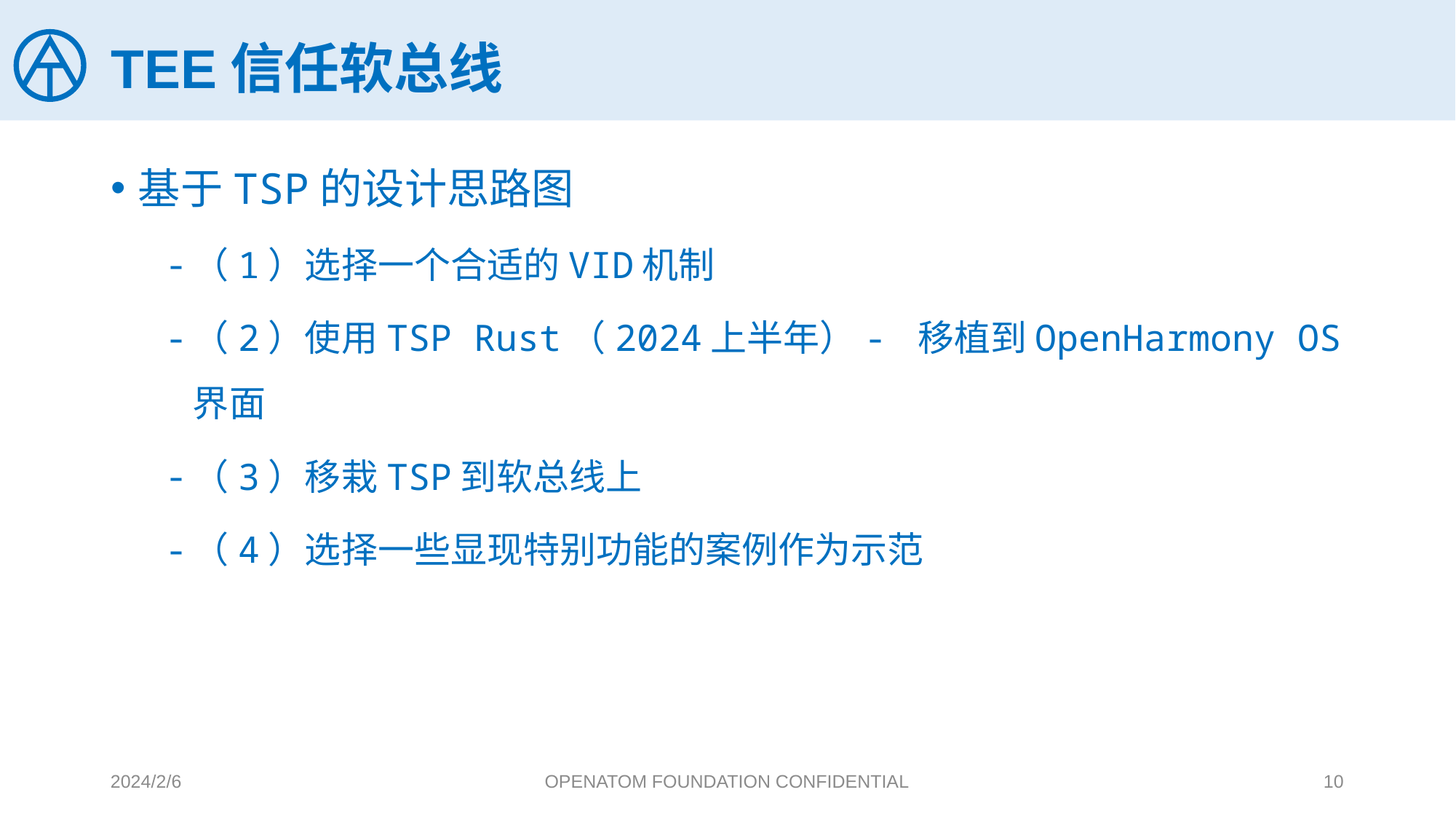

# TEE信任软总线
基于TSP的设计思路图
（1）选择一个合适的VID机制
（2）使用TSP Rust（2024上半年）- 移植到OpenHarmony OS界面
（3）移栽TSP到软总线上
（4）选择一些显现特别功能的案例作为示范